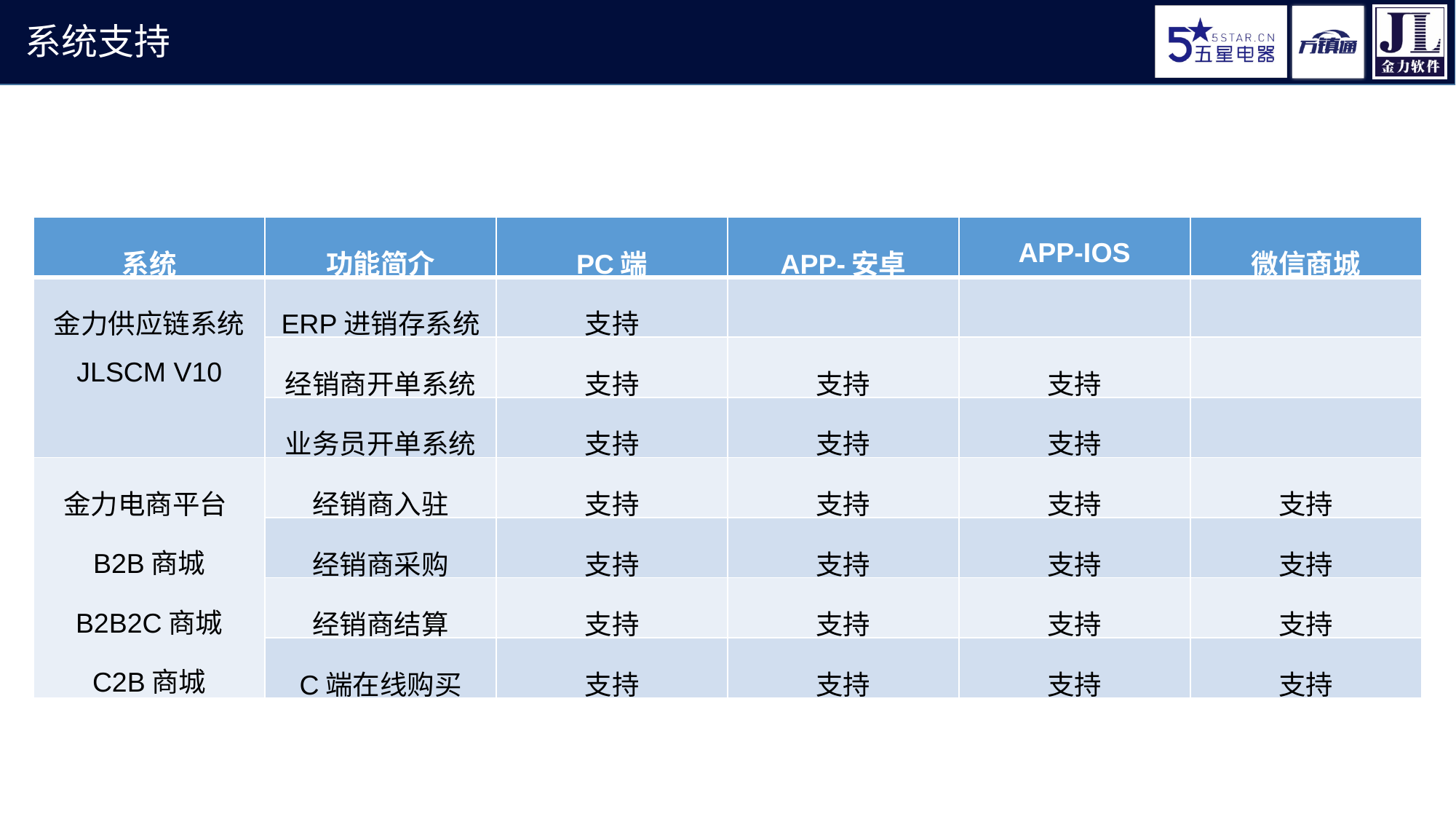

系统支持
| 系统 | 功能简介 | PC端 | APP-安卓 | APP-IOS | 微信商城 |
| --- | --- | --- | --- | --- | --- |
| 金力供应链系统 JLSCM V10 | ERP进销存系统 | 支持 |  |  |  |
|  | 经销商开单系统 | 支持 | 支持 | 支持 |  |
|  | 业务员开单系统 | 支持 | 支持 | 支持 |  |
| 金力电商平台B2B商城 B2B2C商城 C2B商城 | 经销商入驻 | 支持 | 支持 | 支持 | 支持 |
|  | 经销商采购 | 支持 | 支持 | 支持 | 支持 |
|  | 经销商结算 | 支持 | 支持 | 支持 | 支持 |
|  | C端在线购买 | 支持 | 支持 | 支持 | 支持 |